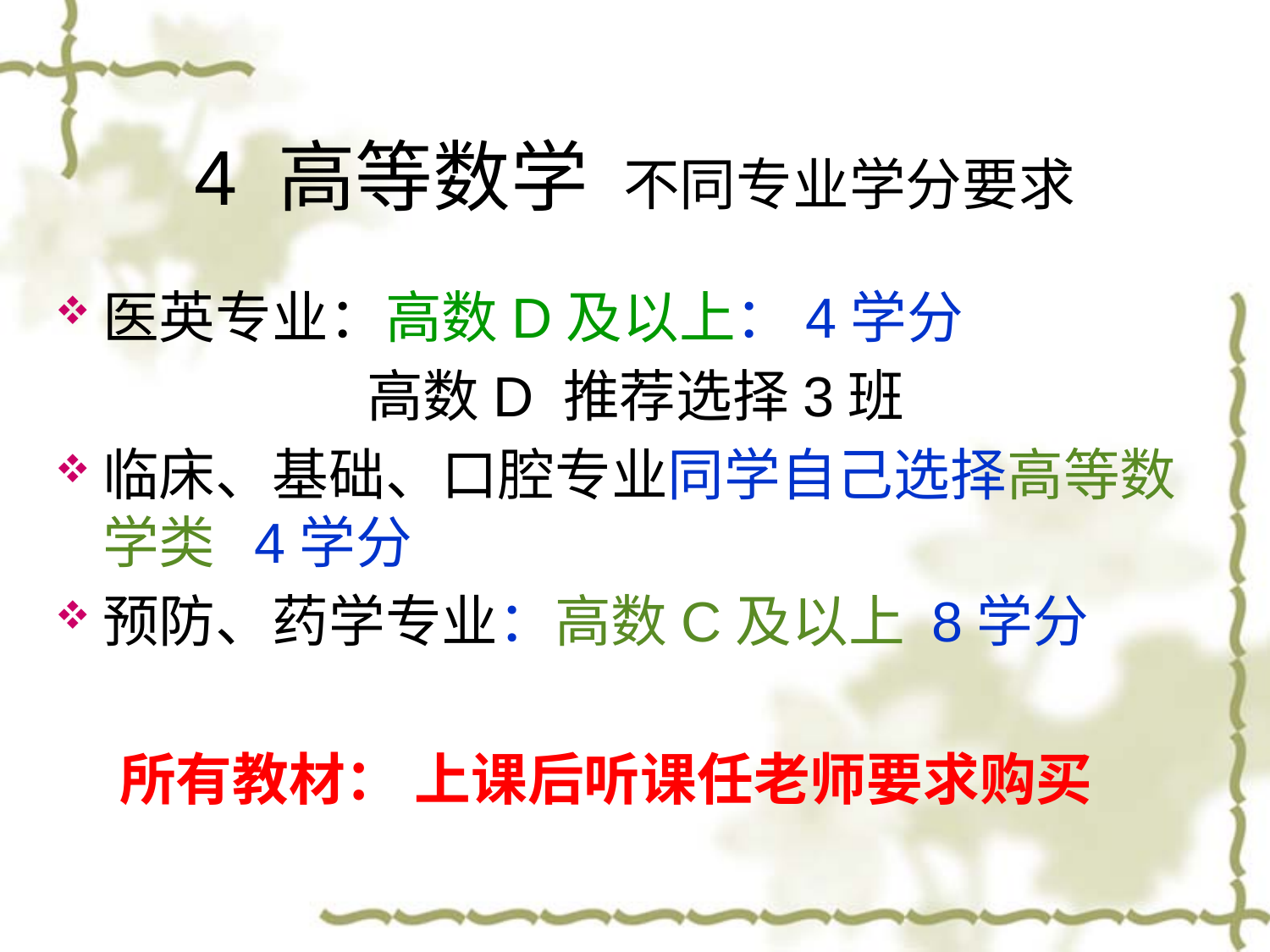

# 4 高等数学  不同专业学分要求
医英专业：高数D及以上：4学分
高数D 推荐选择3班
临床、基础、口腔专业同学自己选择高等数学类  4学分
预防、药学专业：高数C及以上 8学分

    所有教材： 上课后听课任老师要求购买